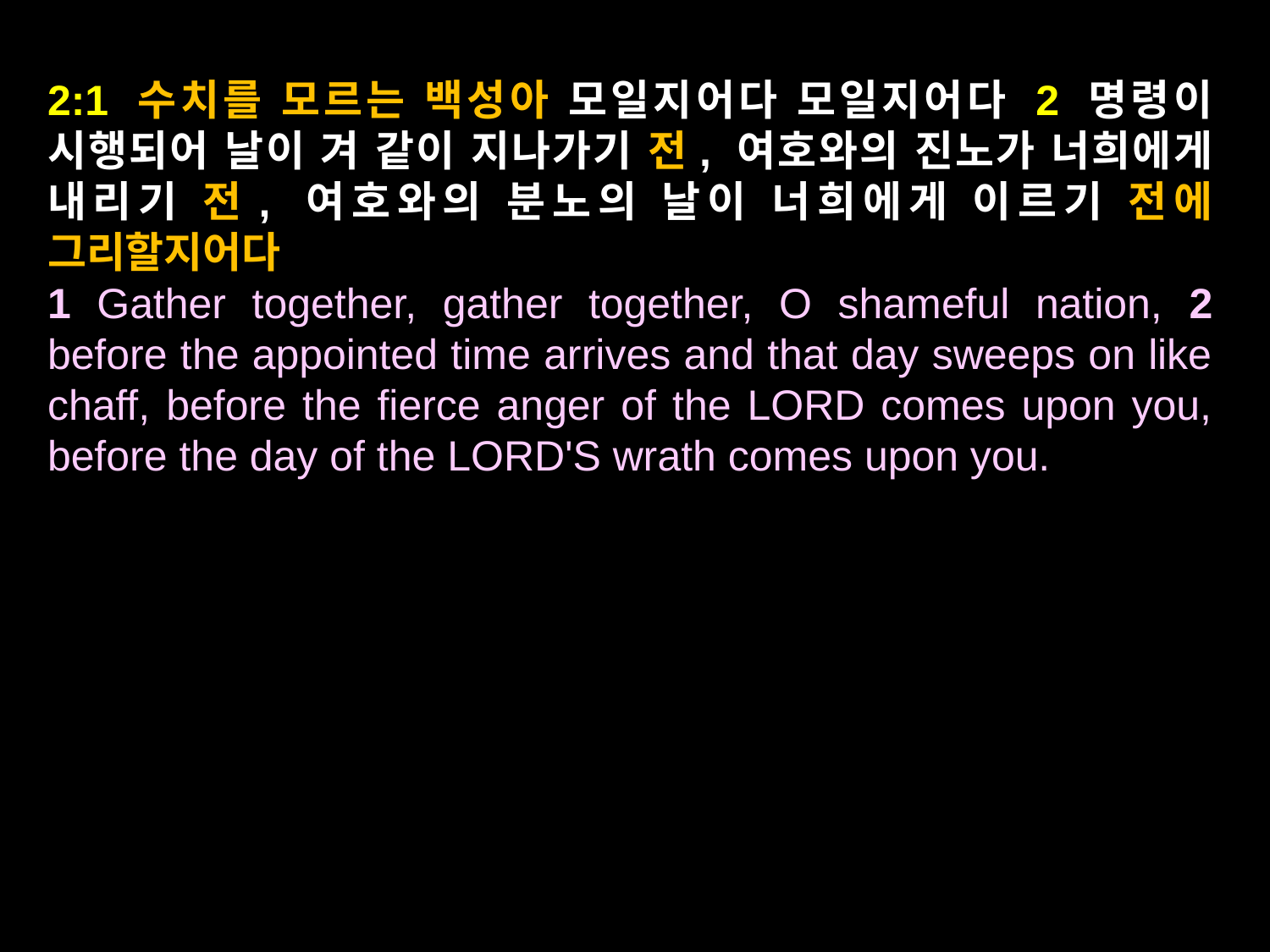

2:1 수치를 모르는 백성아 모일지어다 모일지어다 2 명령이 시행되어 날이 겨 같이 지나가기 전, 여호와의 진노가 너희에게 내리기 전, 여호와의 분노의 날이 너희에게 이르기 전에 그리할지어다
1 Gather together, gather together, O shameful nation, 2 before the appointed time arrives and that day sweeps on like chaff, before the fierce anger of the LORD comes upon you, before the day of the LORD'S wrath comes upon you.